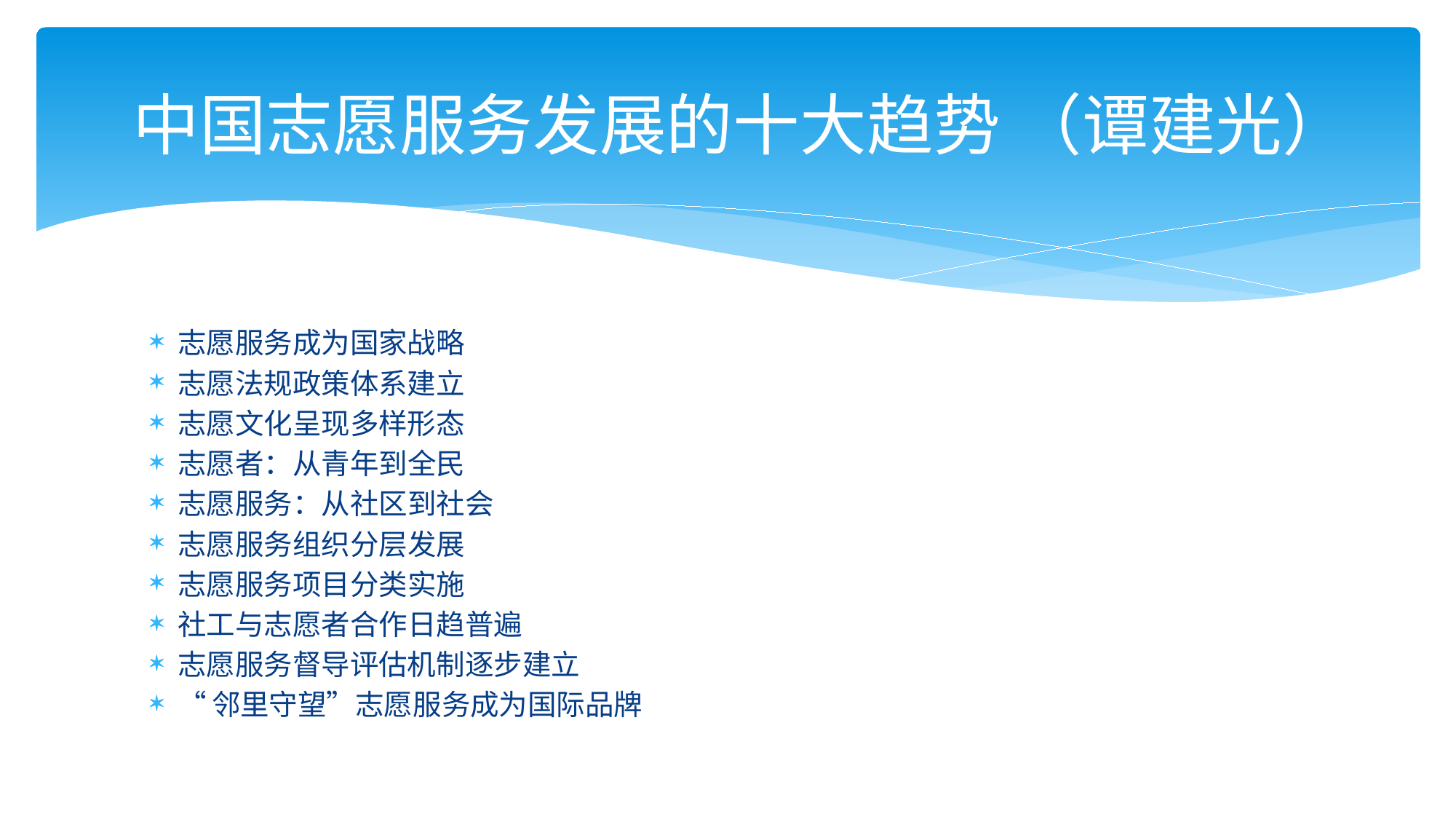

# 中国志愿服务发展的十大趋势 （谭建光）
志愿服务成为国家战略
志愿法规政策体系建立
志愿文化呈现多样形态
志愿者：从青年到全民
志愿服务：从社区到社会
志愿服务组织分层发展
志愿服务项目分类实施
社工与志愿者合作日趋普遍
志愿服务督导评估机制逐步建立
“邻里守望”志愿服务成为国际品牌